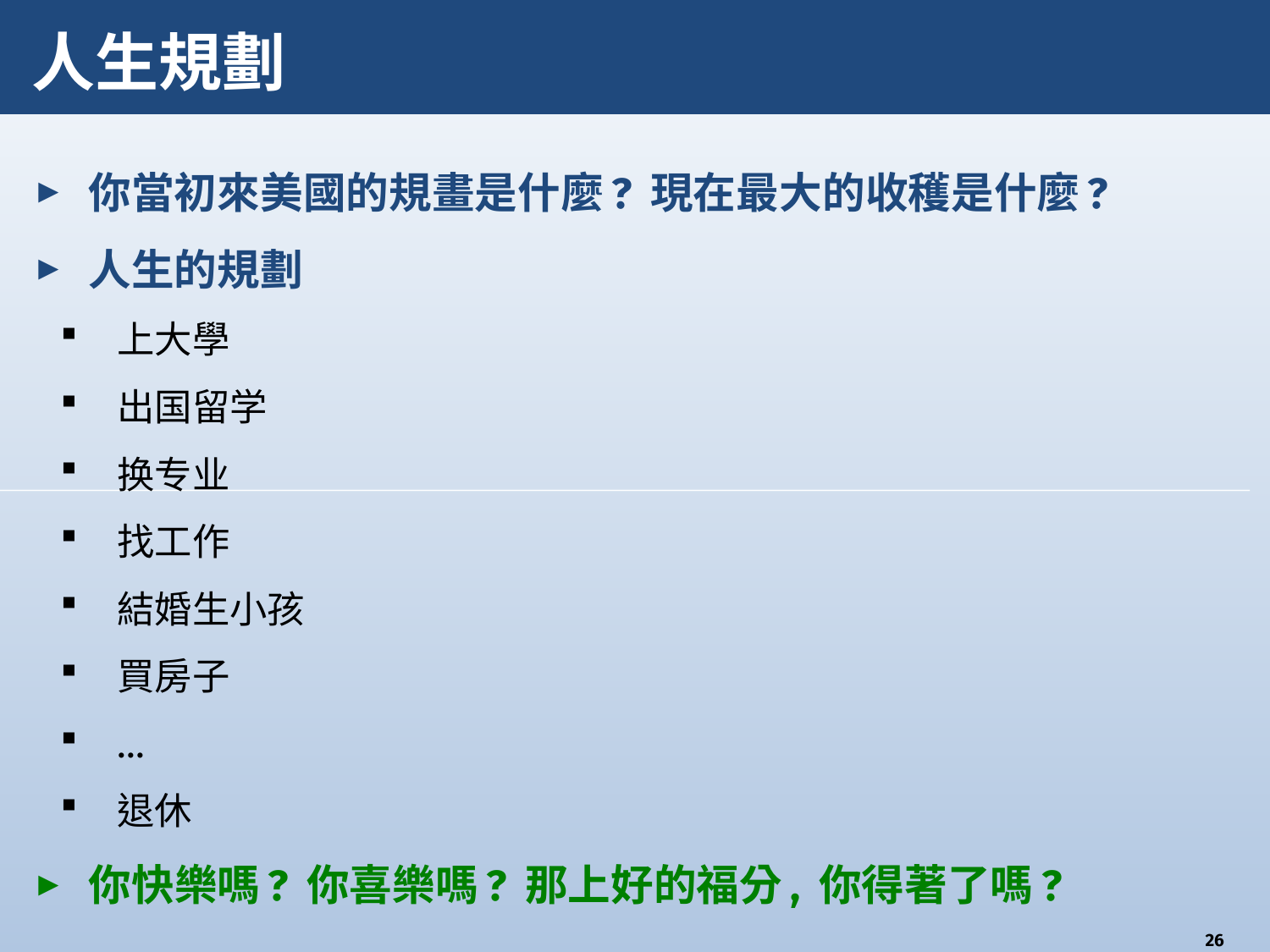

# 人生規劃
你當初來美國的規畫是什麼? 現在最大的收穫是什麼?
人生的規劃
上大學
出国留学
换专业
找工作
結婚生小孩
買房子
…
退休
你快樂嗎? 你喜樂嗎? 那上好的福分, 你得著了嗎?